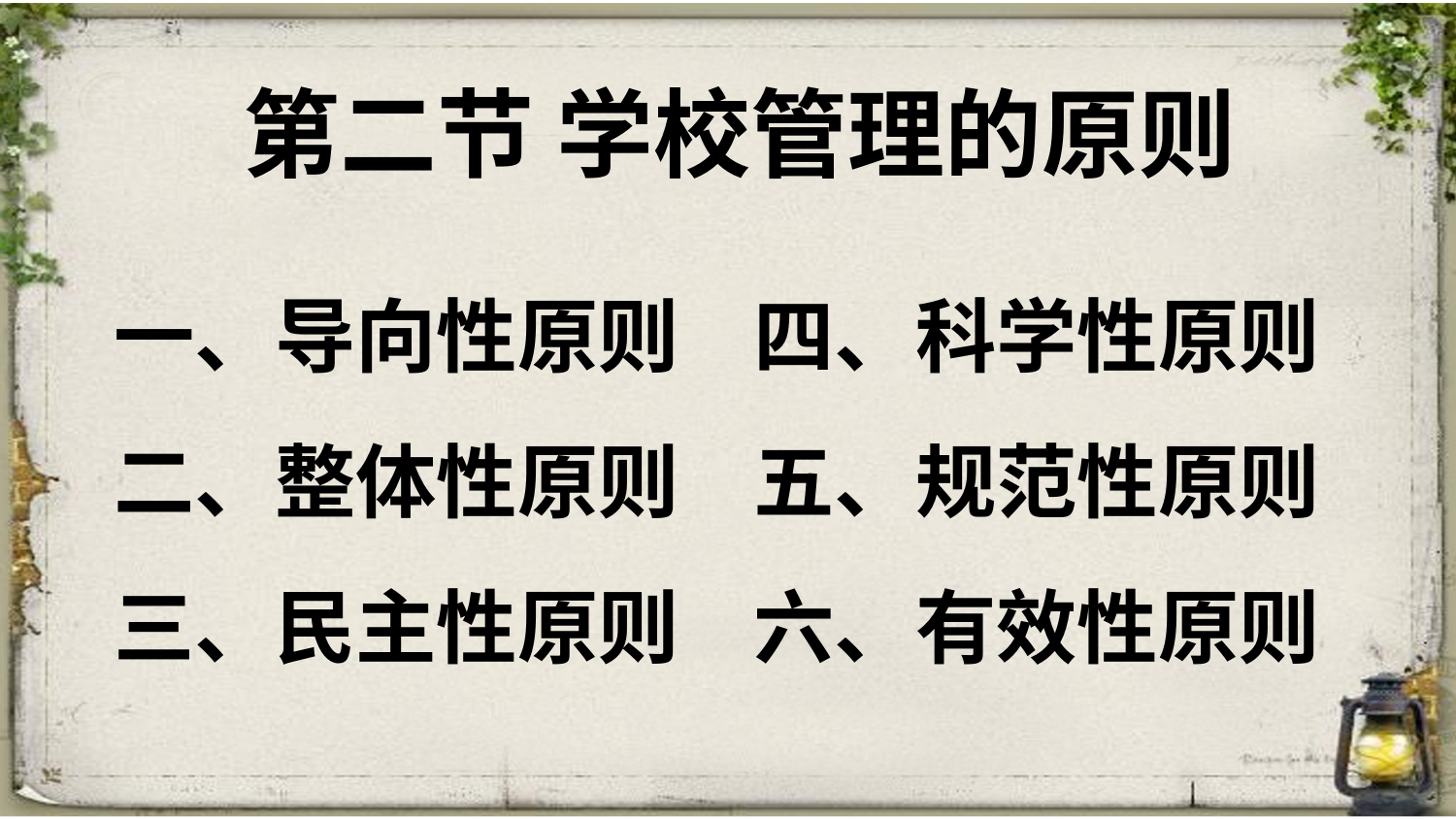

第二节 学校管理的原则
一、导向性原则
二、整体性原则
三、民主性原则
四、科学性原则
五、规范性原则
六、有效性原则